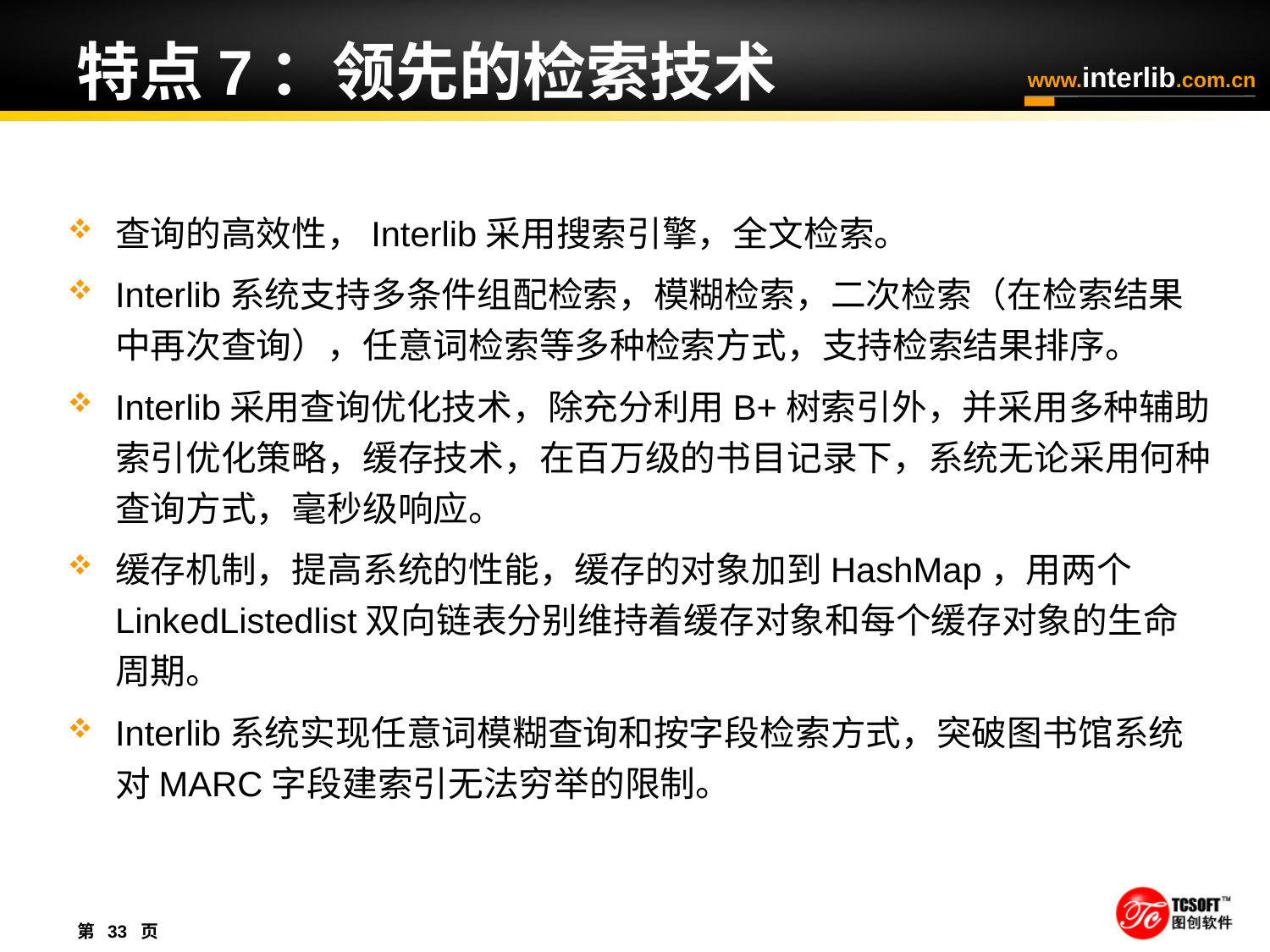

# 特点7：领先的检索技术
查询的高效性，Interlib采用搜索引擎，全文检索。
Interlib系统支持多条件组配检索，模糊检索，二次检索（在检索结果中再次查询），任意词检索等多种检索方式，支持检索结果排序。
Interlib采用查询优化技术，除充分利用B+树索引外，并采用多种辅助索引优化策略，缓存技术，在百万级的书目记录下，系统无论采用何种查询方式，毫秒级响应。
缓存机制，提高系统的性能，缓存的对象加到HashMap，用两个LinkedListedlist双向链表分别维持着缓存对象和每个缓存对象的生命周期。
Interlib系统实现任意词模糊查询和按字段检索方式，突破图书馆系统对MARC字段建索引无法穷举的限制。